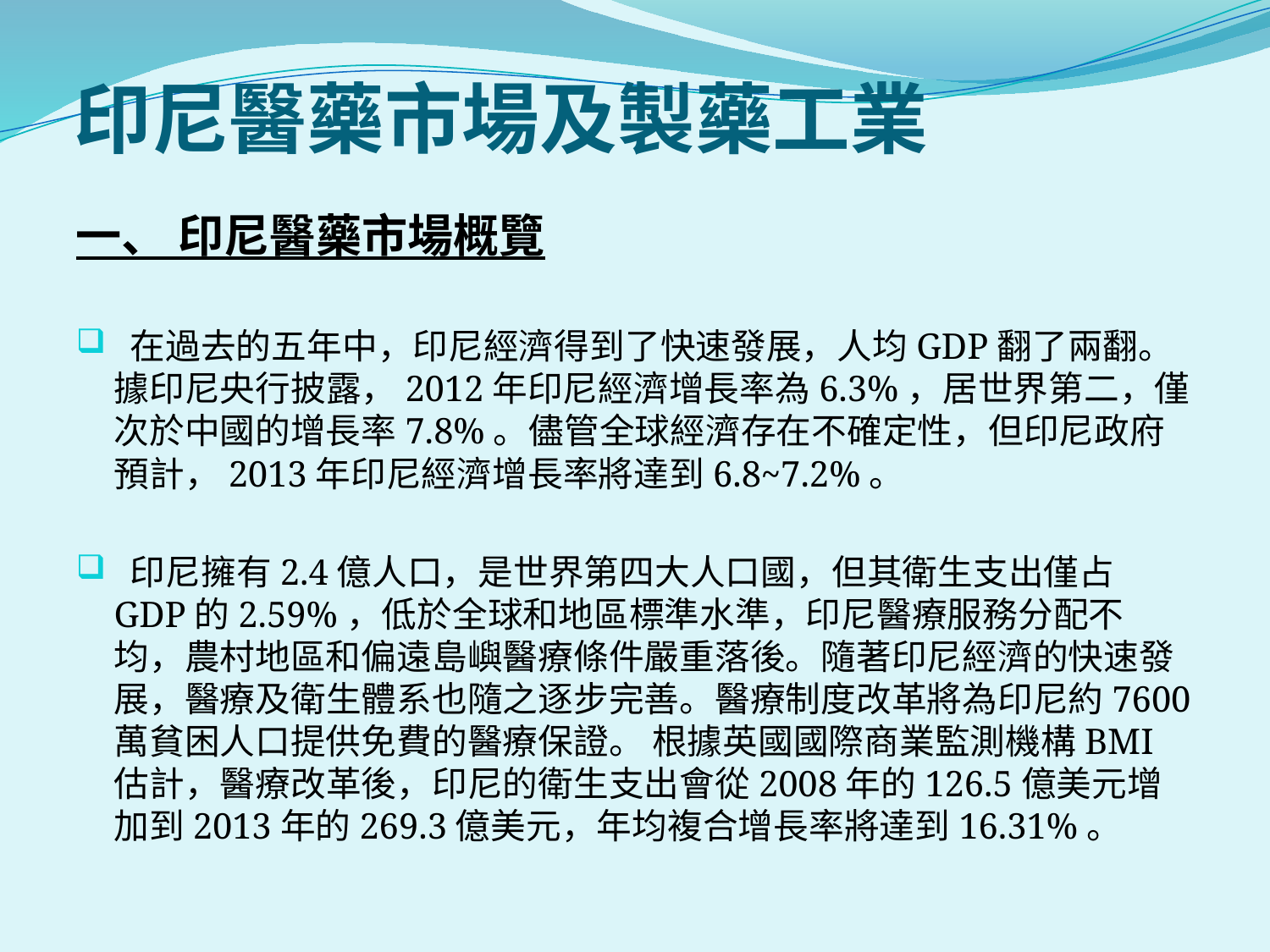

印尼醫藥市場及製藥工業
一、 印尼醫藥市場概覽
 在過去的五年中，印尼經濟得到了快速發展，人均GDP翻了兩翻。據印尼央行披露，2012年印尼經濟增長率為6.3%，居世界第二，僅次於中國的增長率7.8%。儘管全球經濟存在不確定性，但印尼政府預計，2013年印尼經濟增長率將達到6.8~7.2%。

 印尼擁有2.4億人口，是世界第四大人口國，但其衛生支出僅占GDP的2.59%，低於全球和地區標準水準，印尼醫療服務分配不均，農村地區和偏遠島嶼醫療條件嚴重落後。隨著印尼經濟的快速發展，醫療及衛生體系也隨之逐步完善。醫療制度改革將為印尼約7600萬貧困人口提供免費的醫療保證。 根據英國國際商業監測機構BMI估計，醫療改革後，印尼的衛生支出會從2008年的126.5億美元增加到2013年的269.3億美元，年均複合增長率將達到16.31%。